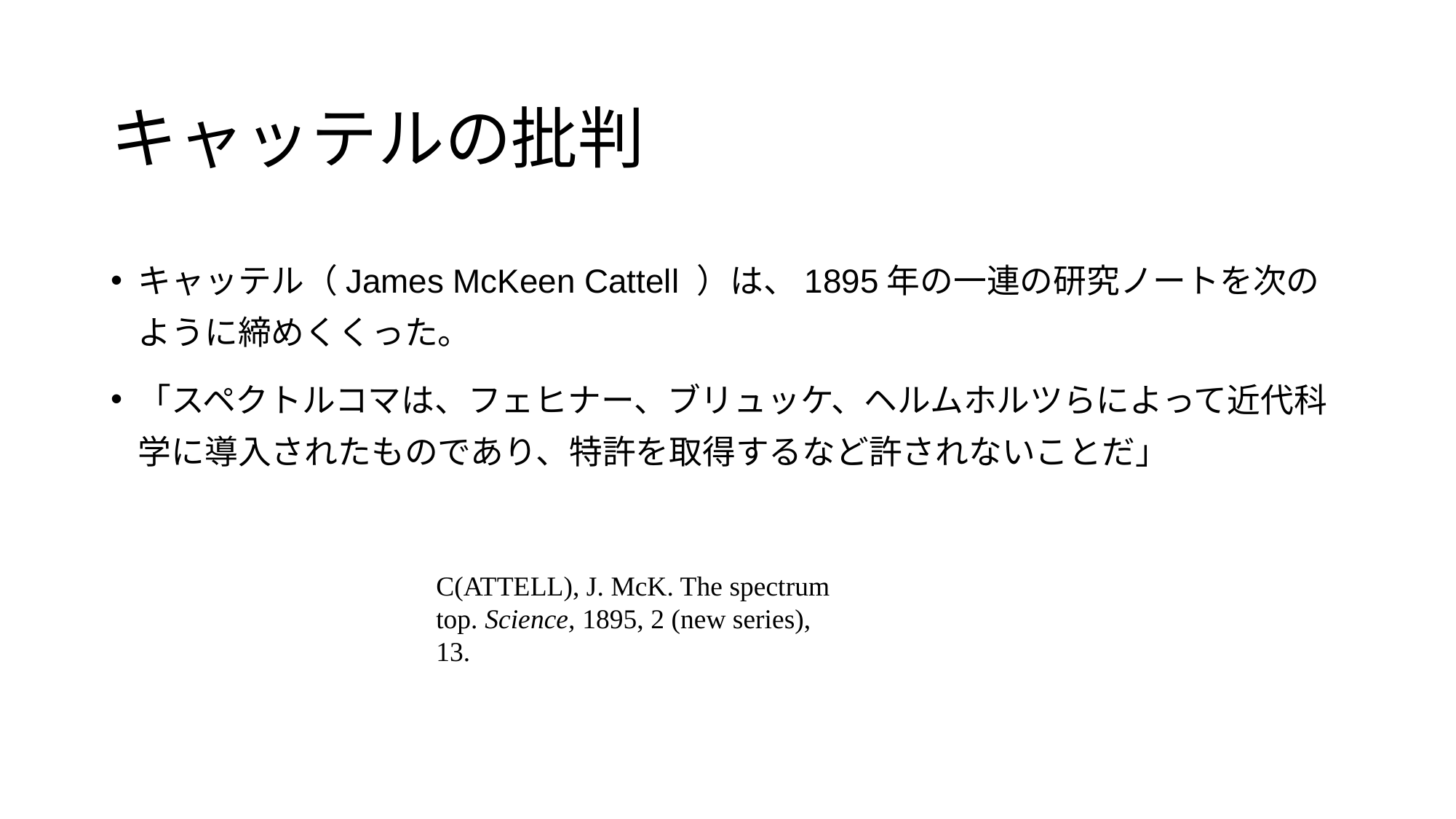

# キャッテルの批判
キャッテル（James McKeen Cattell ）は、1895年の一連の研究ノートを次のように締めくくった。
「スペクトルコマは、フェヒナー、ブリュッケ、ヘルムホルツらによって近代科学に導入されたものであり、特許を取得するなど許されないことだ」
C(ATTELL), J. McK. The spectrum
top. Science, 1895, 2 (new series),
13.